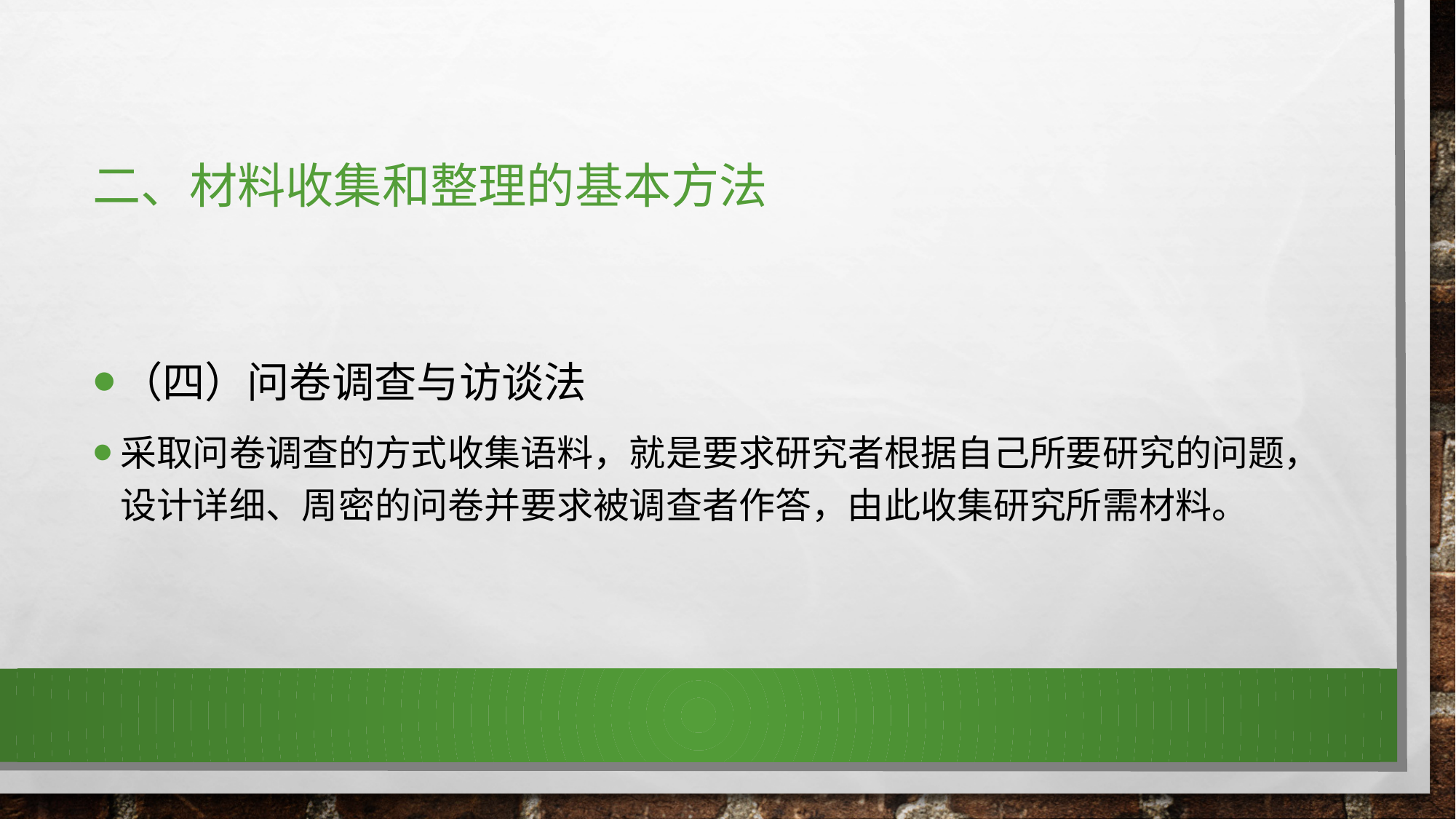

# 二、材料收集和整理的基本方法
（四）问卷调查与访谈法
采取问卷调查的方式收集语料，就是要求研究者根据自己所要研究的问题，设计详细、周密的问卷并要求被调查者作答，由此收集研究所需材料。